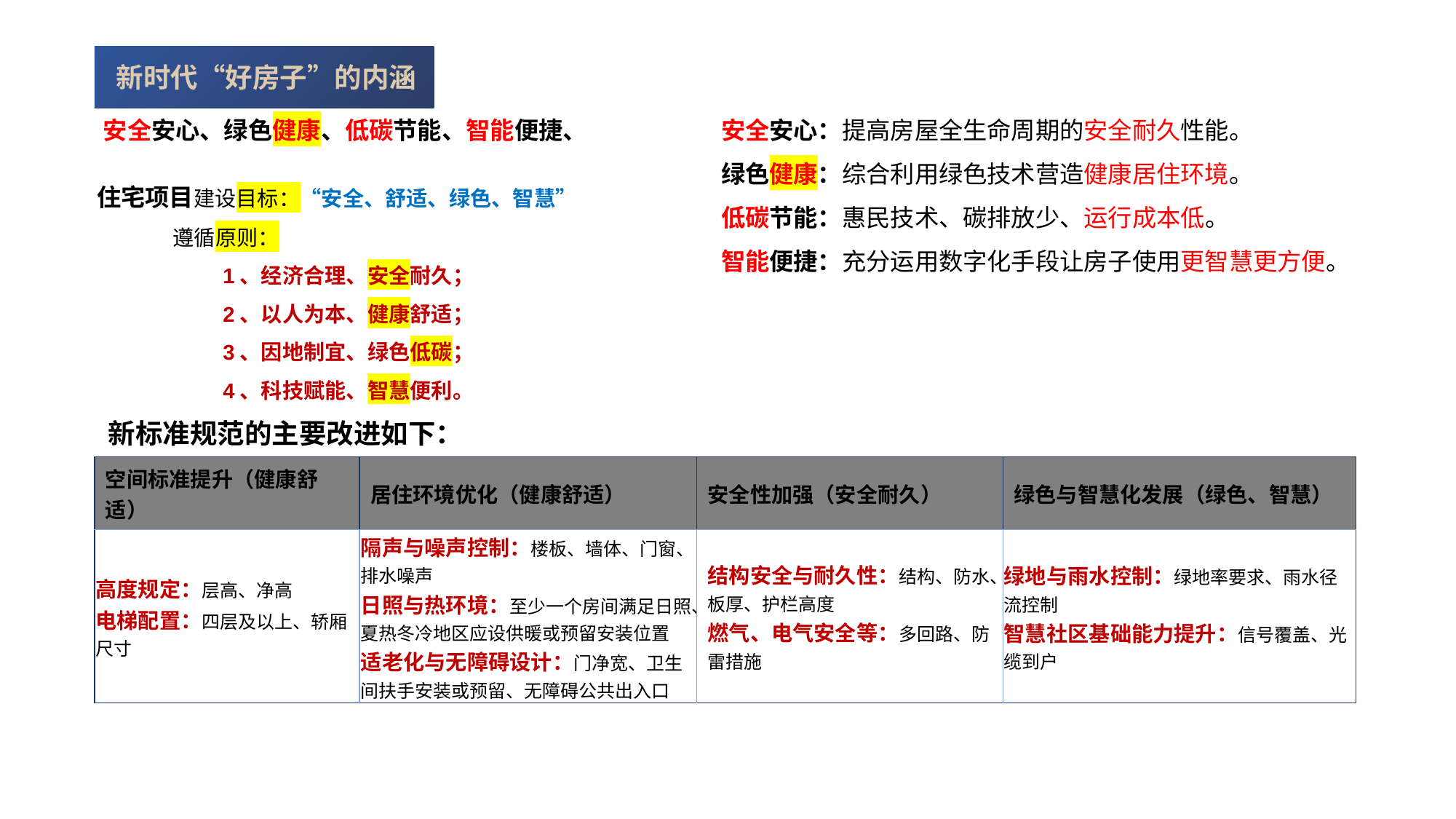

新时代“好房子”的内涵
安全安心：提高房屋全生命周期的安全耐久性能。
绿色健康：综合利用绿色技术营造健康居住环境。
低碳节能：惠民技术、碳排放少、运行成本低。
智能便捷：充分运用数字化手段让房子使用更智慧更方便。
安全安心、绿色健康、低碳节能、智能便捷、
住宅项目建设目标：“安全、舒适、绿色、智慧”
               遵循原则：
                     1、经济合理、安全耐久；
                     2、以人为本、健康舒适；
                     3、因地制宜、绿色低碳；
                     4、科技赋能、智慧便利。

新标准规范的主要改进如下：
| 空间标准提升（健康舒适） | 居住环境优化（健康舒适） | 安全性加强（安全耐久） | 绿色与智慧化发展（绿色、智慧） |
| --- | --- | --- | --- |
| 高度规定：层高、净高 电梯配置：四层及以上、轿厢尺寸 | 隔声与噪声控制：楼板、墙体、门窗、排水噪声 日照与热环境：至少一个房间满足日照、夏热冬冷地区应设供暖或预留安装位置 适老化与无障碍设计：门净宽、卫生间扶手安装或预留、无障碍公共出入口 | 结构安全与耐久性：结构、防水、板厚、护栏高度 燃气、电气安全等：多回路、防雷措施 | 绿地与雨水控制：绿地率要求、雨水径流控制 智慧社区基础能力提升：信号覆盖、光缆到户 |